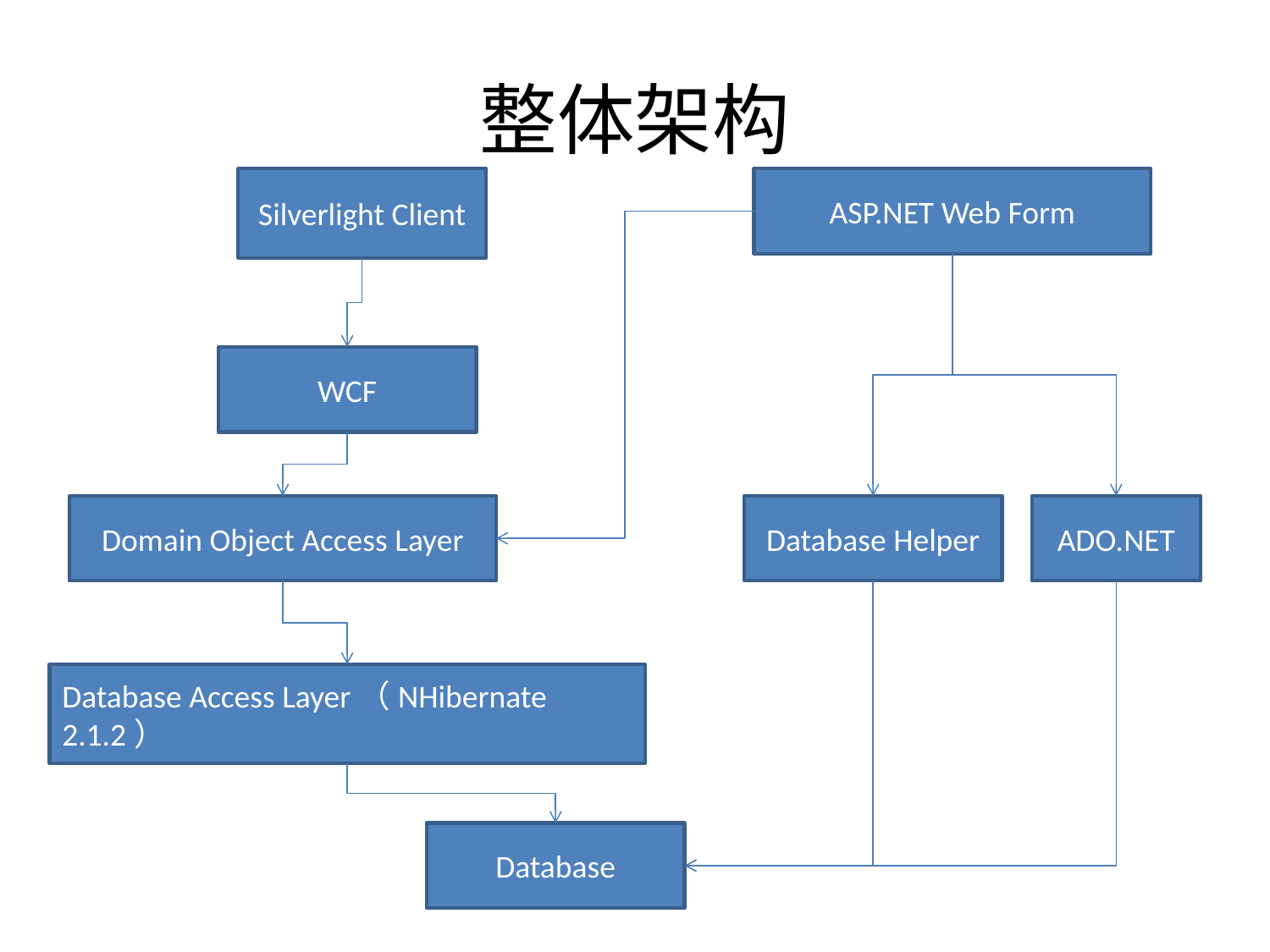

# 整体架构
Silverlight Client
ASP.NET Web Form
WCF
Domain Object Access Layer
Database Helper
ADO.NET
Database Access Layer（NHibernate 2.1.2）
Database